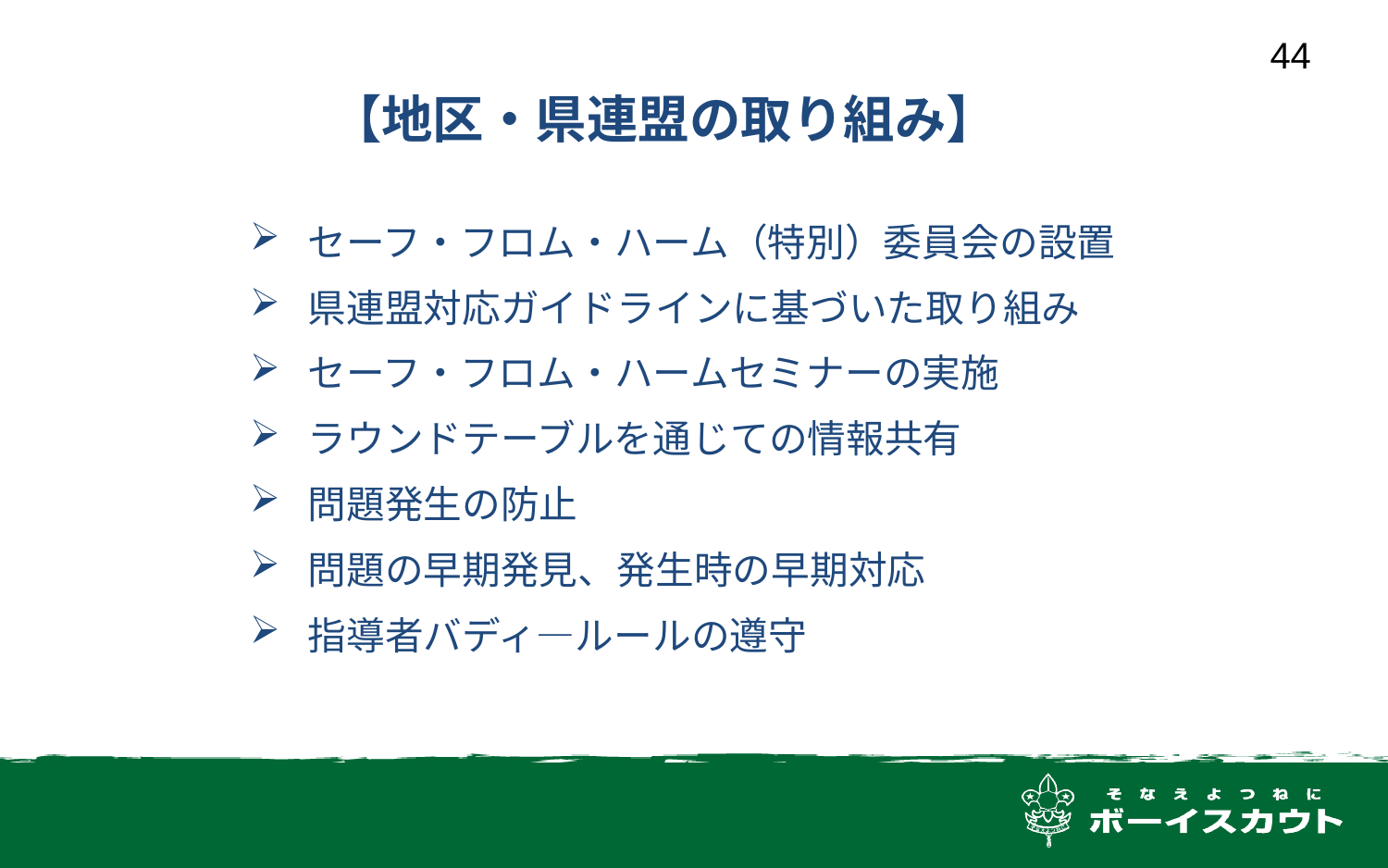

44
【地区・県連盟の取り組み】
セーフ・フロム・ハーム（特別）委員会の設置
県連盟対応ガイドラインに基づいた取り組み
セーフ・フロム・ハームセミナーの実施
ラウンドテーブルを通じての情報共有
問題発生の防止
問題の早期発見、発生時の早期対応
指導者バディ―ルールの遵守